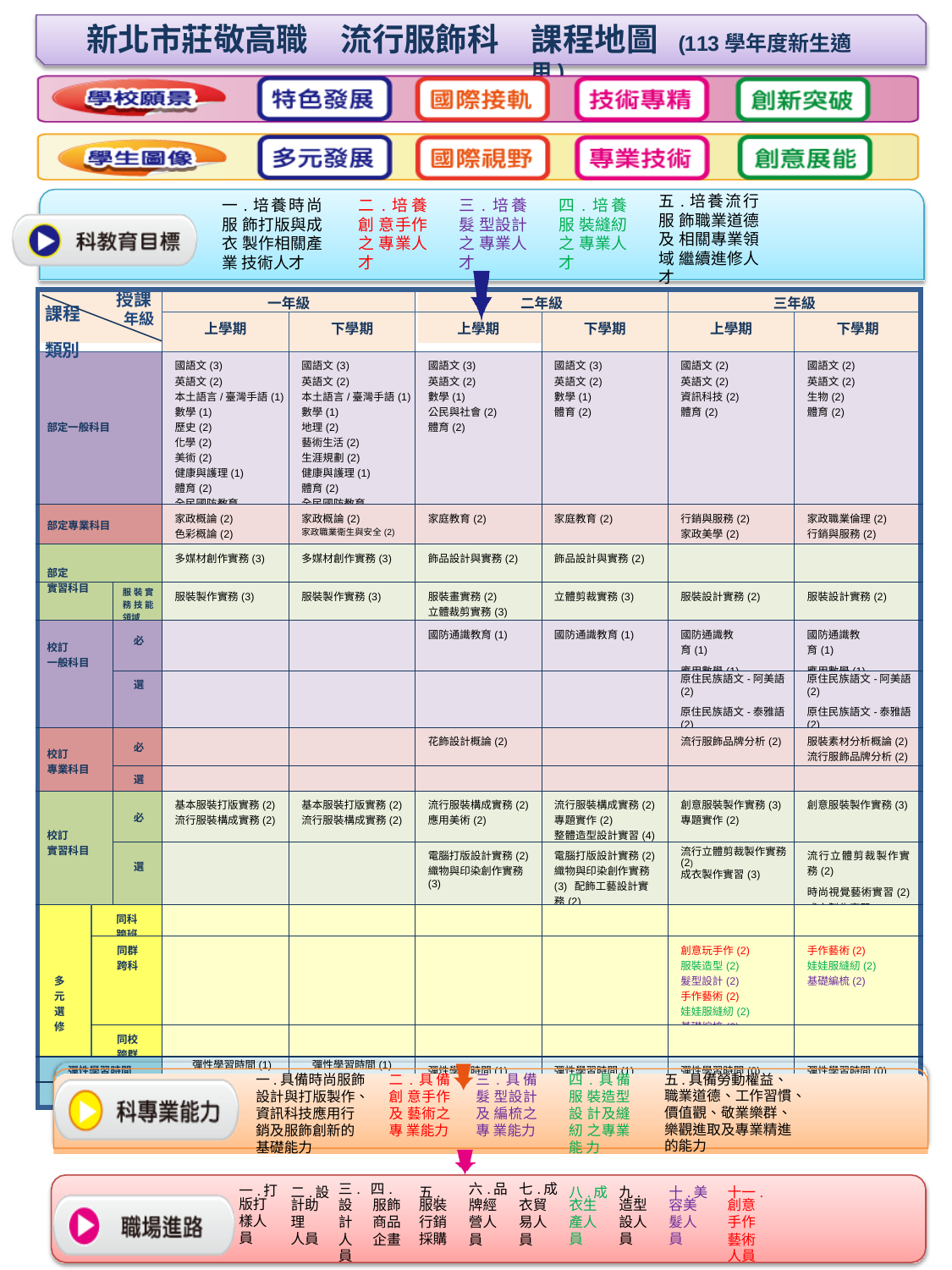

新北市莊敬高職
流行服飾科
課程地圖 (113學年度新生適用)

五.培養流行服 飾職業道德及 相關專業領域 繼續進修人才
一.培養時尚服 飾打版與成衣 製作相關產業 技術人才
二.培養創 意手作之 專業人才
三.培養髮 型設計之 專業人才
四.培養服 裝縫紉之 專業人才

| 授課 課程 年級 |  |  | 一年級 |  | 二年級 |  | 三年級 |  |
| --- | --- | --- | --- | --- | --- | --- | --- | --- |
|  |  |  | 上學期 | 下學期 | 上學期 | 下學期 | 上學期 | 下學期 |
| 類別 部定一般科目 |  |  | 國語文(3) 英語文(2) 本土語言/臺灣手語(1) 數學(1) 歷史(2) 化學(2) 美術(2) 健康與護理(1) 體育(2) 全民國防教育(1) | 國語文(3) 英語文(2) 本土語言/臺灣手語(1) 數學(1) 地理(2) 藝術生活(2) 生涯規劃(2) 健康與護理(1) 體育(2) 全民國防教育(1) | 國語文(3) 英語文(2) 數學(1) 公民與社會(2) 體育(2) | 國語文(3) 英語文(2) 數學(1) 體育(2) | 國語文(2) 英語文(2) 資訊科技(2) 體育(2) | 國語文(2) 英語文(2) 生物(2) 體育(2) |
| 部定專業科目 |  |  | 家政概論(2) 色彩概論(2) | 家政概論(2) 家政職業衛生與安全(2) | 家庭教育(2) | 家庭教育(2) | 行銷與服務(2) 家政美學(2) | 家政職業倫理(2) 行銷與服務(2) |
| 部定 |  |  | 多媒材創作實務(3) | 多媒材創作實務(3) | 飾品設計與實務(2) | 飾品設計與實務(2) |  |  |
| 實習科目 |  | 服裝實 務技能 領域 | 服裝製作實務(3) | 服裝製作實務(3) | 服裝畫實務(2) 立體裁剪實務(3) | 立體剪裁實務(3) | 服裝設計實務(2) | 服裝設計實務(2) |
| 校訂 一般科目 |  | 必 |  |  | 國防通識教育(1) | 國防通識教育(1) | 國防通識教育(1) 應用數學(1) | 國防通識教育(1) 應用數學(1) |
|  |  | 選 |  |  |  |  | 原住民族語文-阿美語(2) 原住民族語文-泰雅語(2) | 原住民族語文-阿美語(2) 原住民族語文-泰雅語(2) |
| 校訂 專業科目 |  | 必 |  |  | 花飾設計概論(2) |  | 流行服飾品牌分析(2) | 服裝素材分析概論(2) 流行服飾品牌分析(2) |
|  |  | 選 |  |  |  |  |  |  |
| 校訂 實習科目 |  | 必 | 基本服裝打版實務(2) 流行服裝構成實務(2) | 基本服裝打版實務(2) 流行服裝構成實務(2) | 流行服裝構成實務(2) 應用美術(2) | 流行服裝構成實務(2) 專題實作(2) 整體造型設計實習(4) | 創意服裝製作實務(3) 專題實作(2) | 創意服裝製作實務(3) |
|  |  | 選 |  |  | 電腦打版設計實務(2) 織物與印染創作實務(3) | 電腦打版設計實務(2) 織物與印染創作實務(3) 配飾工藝設計實務(2) | 流行立體剪裁製作實務(2) 成衣製作實習(3) | 流行立體剪裁製作實務(2) 時尚視覺藝術實習(2) 成衣製作實習(3) |
| 多 元 選 修 | 同科 跨班 |  |  |  |  |  |  |  |
|  | 同群 跨科 |  |  |  |  |  | 創意玩手作(2) 服裝造型(2) 髮型設計(2) 手作藝術(2) 娃娃服縫紉(2) 基礎編梳(2) | 手作藝術(2) 娃娃服縫紉(2) 基礎編梳(2) |
|  | 同校 跨群 |  |  |  |  |  |  |  |
| 彈性學習時間 |  |  | 彈性學習時間(1) | 彈性學習時間(1) | 彈性學習時間(1) | 彈性學習時間(1) | 彈性學習時間(0) | 彈性學習時間(0) |
| 團體活動時間 |  |  | 團體活動時間(3) | 團體活動時間(3) | 團體活動時間(3) | 團體活動時間(3) | 團體活動時間(3) | 團體活動時間(3) |

一.具備時尚服飾 設計與打版製作、 資訊科技應用行 銷及服飾創新的 基礎能力
二.具備創 意手作及 藝術之專 業能力
三.具備髮 型設計及 編梳之專 業能力
四.具備服 裝造型設 計及縫紉 之專業能 力
五.具備勞動權益、
職業道德、工作習慣、 價值觀、敬業樂群、 樂觀進取及專業精進 的能力

| 一.打 | 二.設 | 三. | 四. | 五. | 六.品 | 七.成 | 八.成 | 九. | 十.美 | 十一. |
| --- | --- | --- | --- | --- | --- | --- | --- | --- | --- | --- |
| 版打 | 計助 | 設 | 服飾 | 服裝 | 牌經 | 衣貿 | 衣生 | 造型 | 容美 | 創意 |
| 樣人 | 理 | 計 | 商品 | 行銷 | 營人 | 易人 | 產人 | 設人 | 髮人 | 手作 |
| 員 | 人員 | 人 | 企畫 | 採購 | 員 | 員 | 員 | 員 | 員 | 藝術 |
|  |  | 員 |  |  |  |  |  |  |  | 人員 |